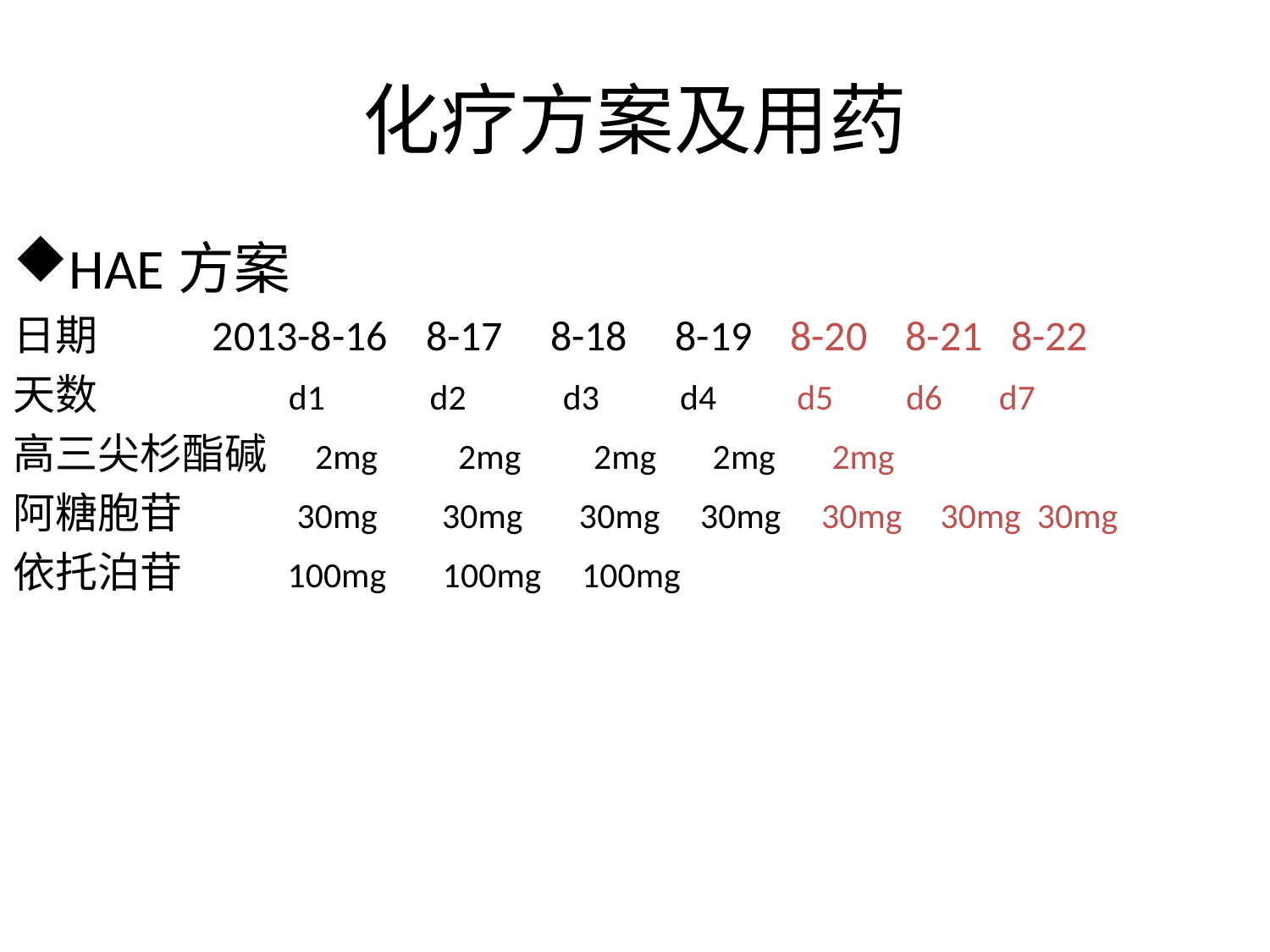

# 化疗方案及用药
HAE方案
日期           2013-8-16    8-17     8-18     8-19    8-20    8-21   8-22
天数                   d1             d2            d3          d4          d5         d6       d7
高三尖杉酯碱    2mg          2mg         2mg       2mg       2mg
阿糖胞苷           30mg        30mg       30mg     30mg     30mg    30mg  30mg
依托泊苷          100mg       100mg     100mg